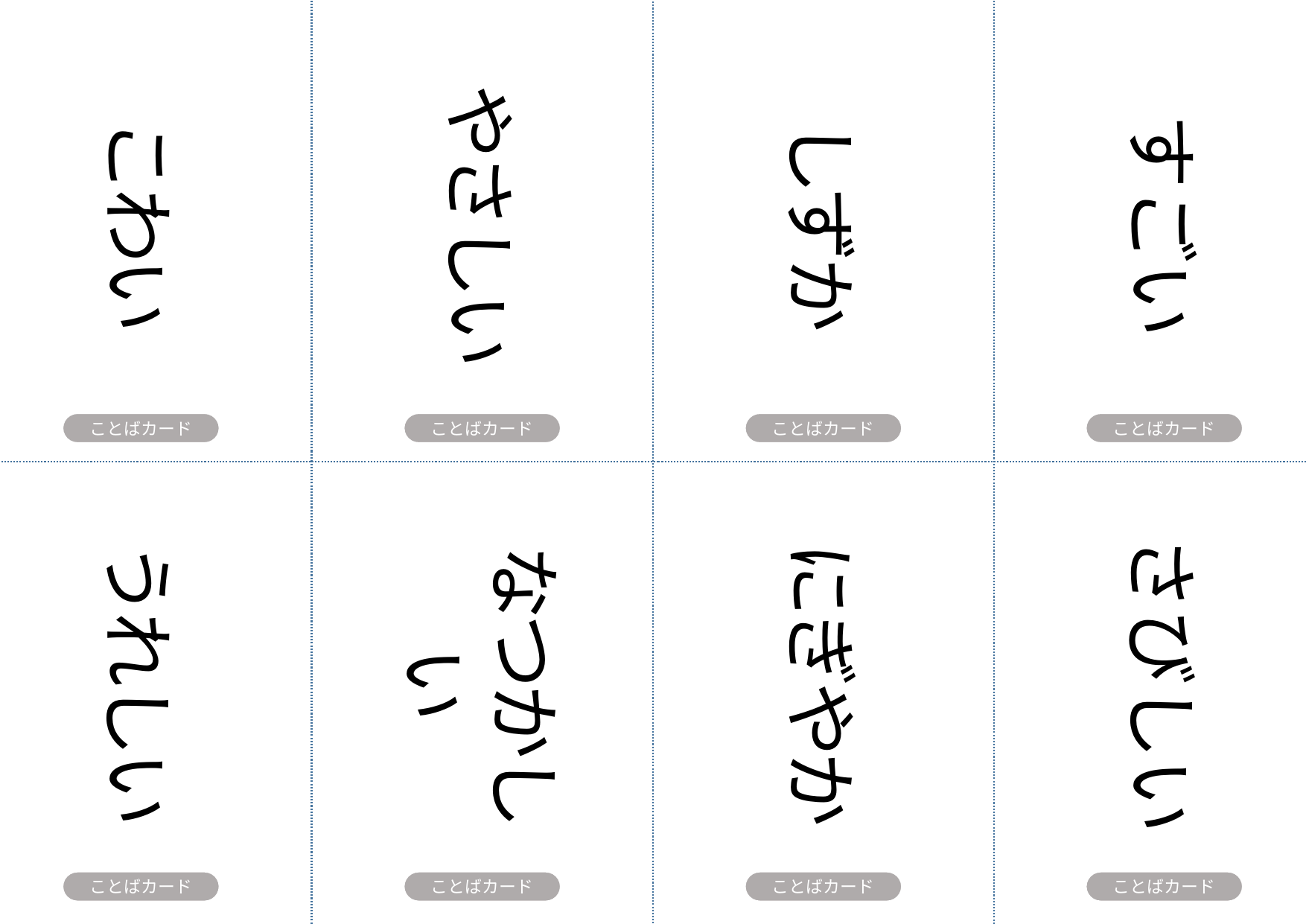

ことばカード
ことばカード
ことばカード
ことばカード
ことばカード
ことばカード
ことばカード
ことばカード
すごい
こわい
やさしい
しずか
さびしい
うれしい
なつかしい
にぎやか